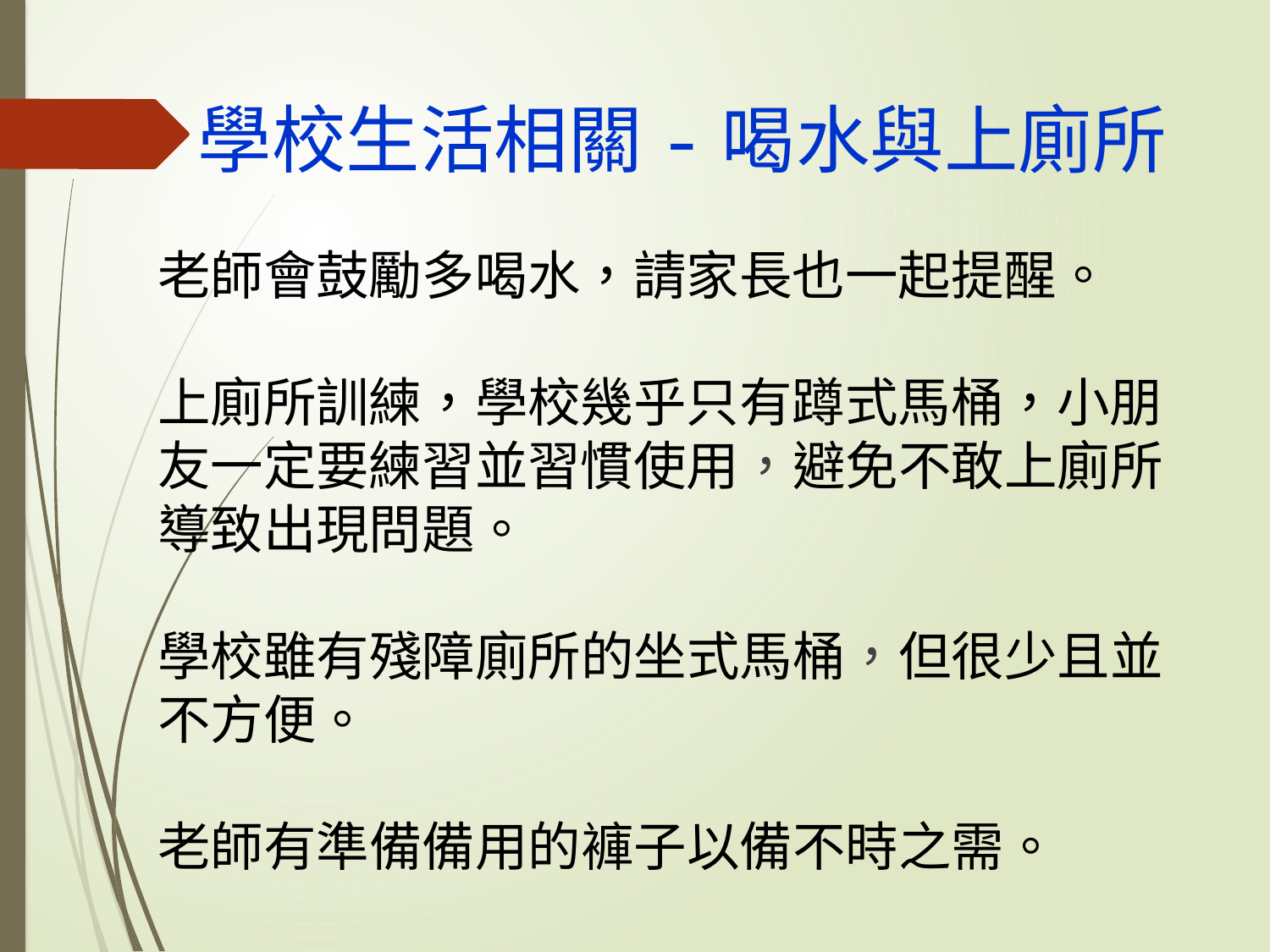

# 學校生活相關-喝水與上廁所
老師會鼓勵多喝水，請家長也一起提醒。

上廁所訓練，學校幾乎只有蹲式馬桶，小朋友一定要練習並習慣使用，避免不敢上廁所導致出現問題。

學校雖有殘障廁所的坐式馬桶，但很少且並不方便。

老師有準備備用的褲子以備不時之需。